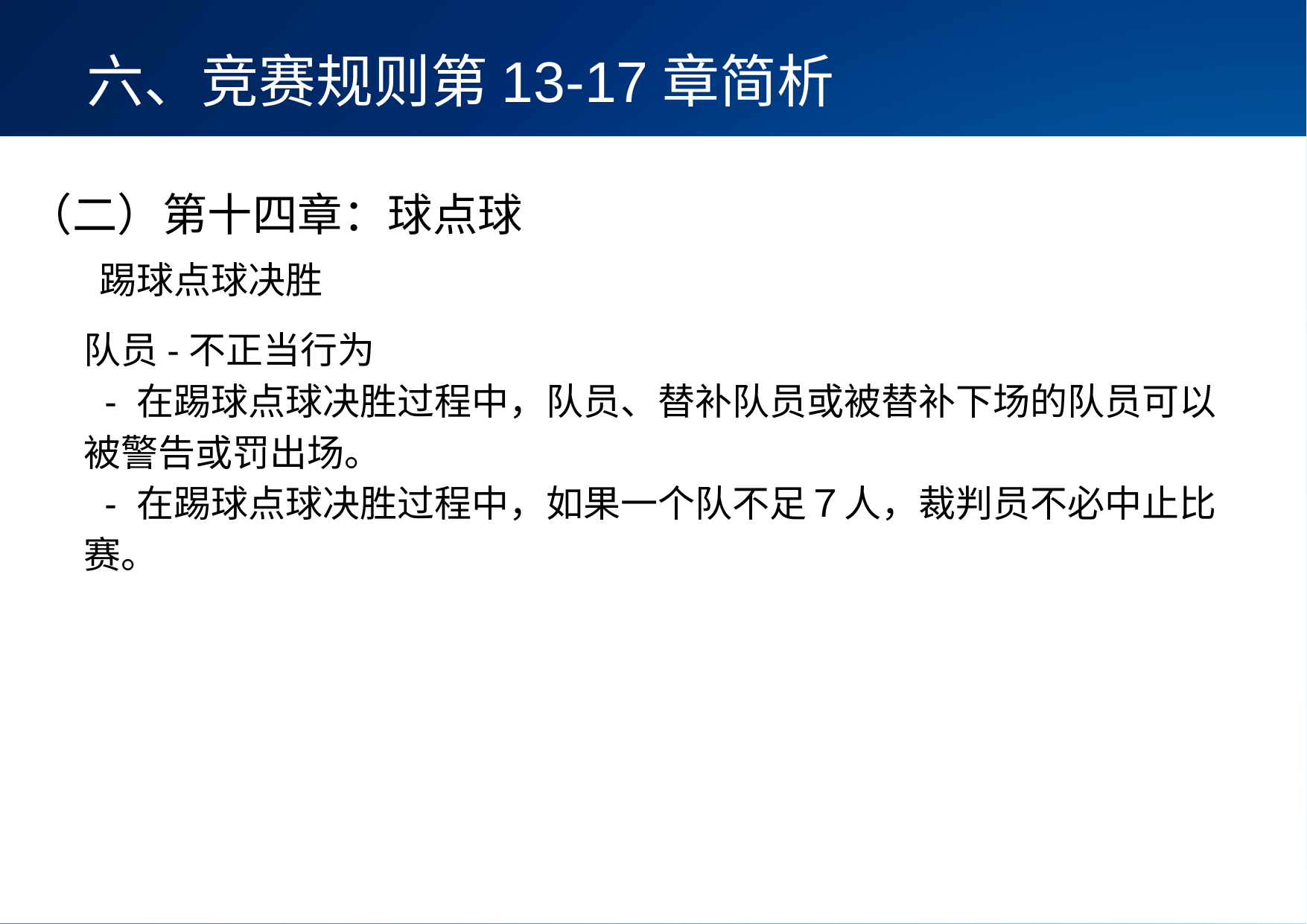

六、竞赛规则第13-17章简析

（二）第十四章：球点球
踢球点球决胜
队员-不正当行为
  - 在踢球点球决胜过程中，队员、替补队员或被替补下场的队员可以被警告或罚出场。
  - 在踢球点球决胜过程中，如果一个队不足７人，裁判员不必中止比赛。